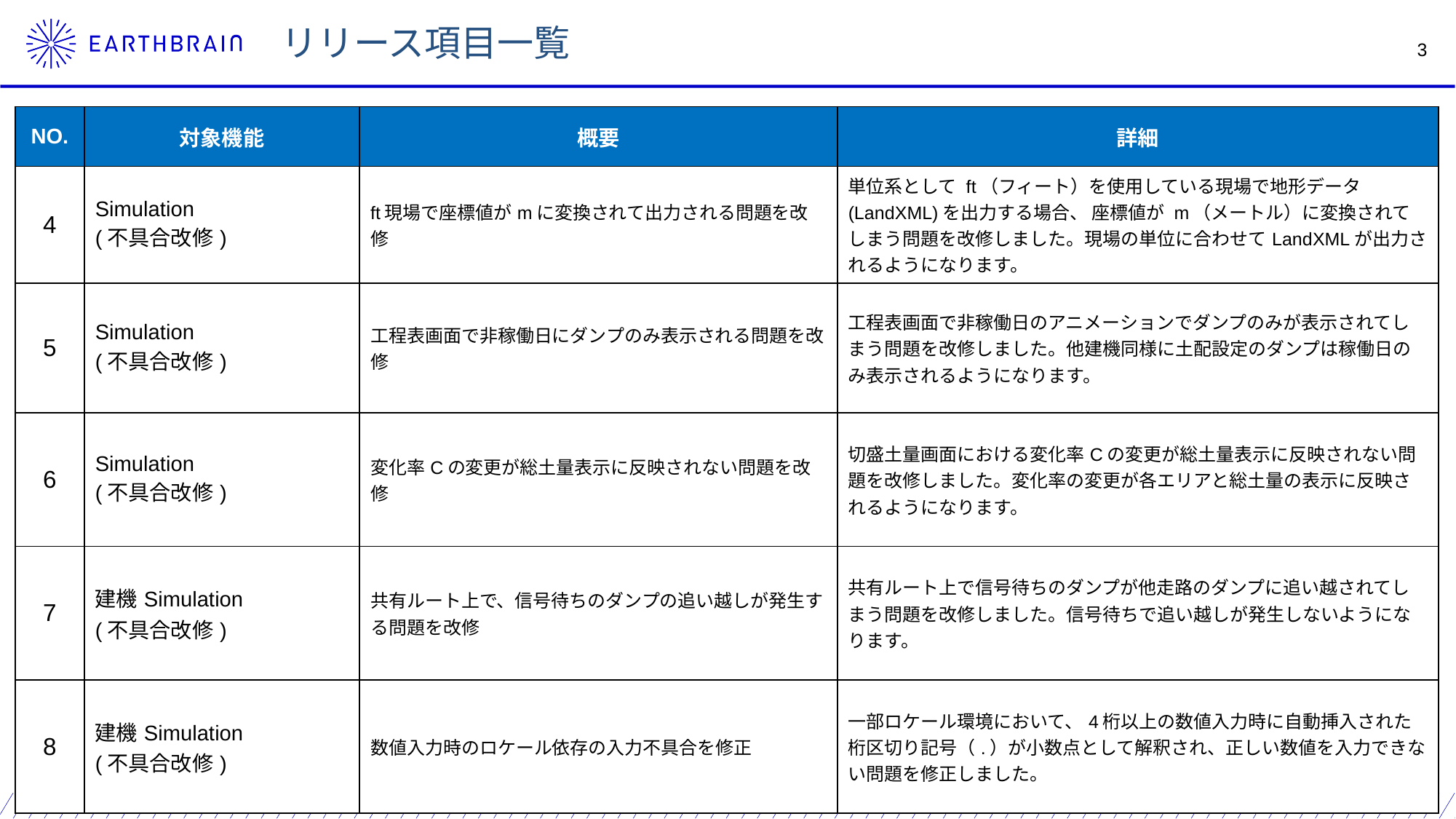

リリース項目一覧
| NO. | 対象機能 | 概要 | 詳細 |
| --- | --- | --- | --- |
| 4 | Simulation (不具合改修) | ft現場で座標値がmに変換されて出力される問題を改修 | 単位系として ft（フィート）を使用している現場で地形データ(LandXML)を出力する場合、 座標値が m（メートル）に変換されてしまう問題を改修しました。現場の単位に合わせてLandXMLが出力されるようになります。 |
| 5 | Simulation (不具合改修) | 工程表画面で非稼働日にダンプのみ表示される問題を改修 | 工程表画面で非稼働日のアニメーションでダンプのみが表示されてしまう問題を改修しました。他建機同様に土配設定のダンプは稼働日のみ表示されるようになります。 |
| 6 | Simulation (不具合改修) | 変化率Cの変更が総土量表示に反映されない問題を改修 | 切盛土量画面における変化率Cの変更が総土量表示に反映されない問題を改修しました。変化率の変更が各エリアと総土量の表示に反映されるようになります。 |
| 7 | 建機Simulation (不具合改修) | 共有ルート上で、信号待ちのダンプの追い越しが発生する問題を改修 | 共有ルート上で信号待ちのダンプが他走路のダンプに追い越されてしまう問題を改修しました。信号待ちで追い越しが発生しないようになります。 |
| 8 | 建機Simulation (不具合改修) | 数値入力時のロケール依存の入力不具合を修正 | 一部ロケール環境において、4桁以上の数値入力時に自動挿入された桁区切り記号（.）が小数点として解釈され、正しい数値を入力できない問題を修正しました。 |